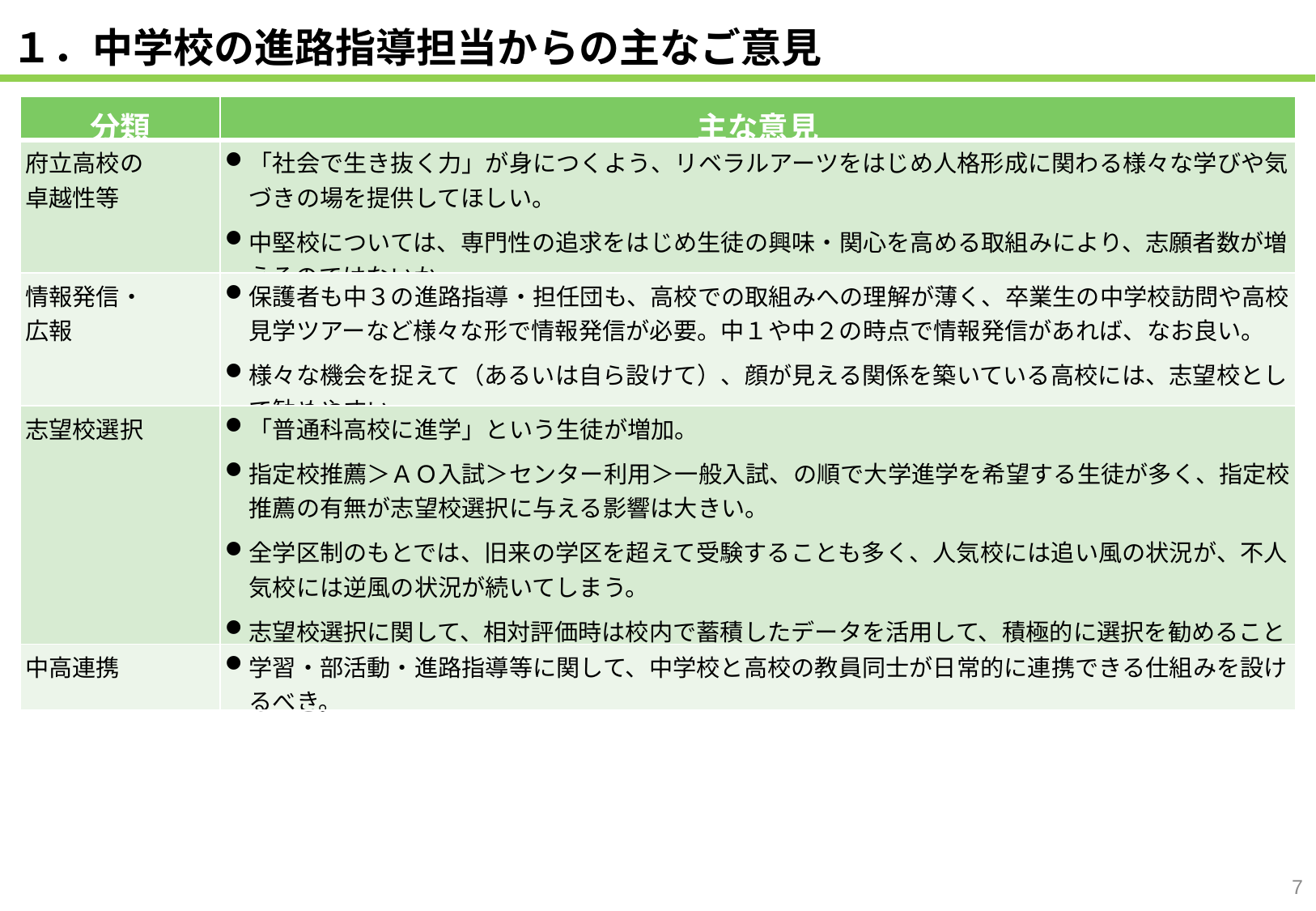

１．中学校の進路指導担当からの主なご意見
| 分類 | 主な意見 |
| --- | --- |
| 府立高校の 卓越性等 | 「社会で生き抜く力」が身につくよう、リベラルアーツをはじめ人格形成に関わる様々な学びや気づきの場を提供してほしい。 中堅校については、専門性の追求をはじめ生徒の興味・関心を高める取組みにより、志願者数が増えるのではないか。 |
| 情報発信・ 広報 | 保護者も中３の進路指導・担任団も、高校での取組みへの理解が薄く、卒業生の中学校訪問や高校見学ツアーなど様々な形で情報発信が必要。中１や中２の時点で情報発信があれば、なお良い。 様々な機会を捉えて（あるいは自ら設けて）、顔が見える関係を築いている高校には、志望校として勧めやすい。 |
| 志望校選択 | 「普通科高校に進学」という生徒が増加。 指定校推薦＞ＡＯ入試＞センター利用＞一般入試、の順で大学進学を希望する生徒が多く、指定校推薦の有無が志望校選択に与える影響は大きい。 全学区制のもとでは、旧来の学区を超えて受験することも多く、人気校には追い風の状況が、不人気校には逆風の状況が続いてしまう。 志望校選択に関して、相対評価時は校内で蓄積したデータを活用して、積極的に選択を勧めることができたが、絶対評価の導入や学区の撤廃により、その活用が難しくなっている。 |
| 中高連携 | 学習・部活動・進路指導等に関して、中学校と高校の教員同士が日常的に連携できる仕組みを設けるべき。 |
7